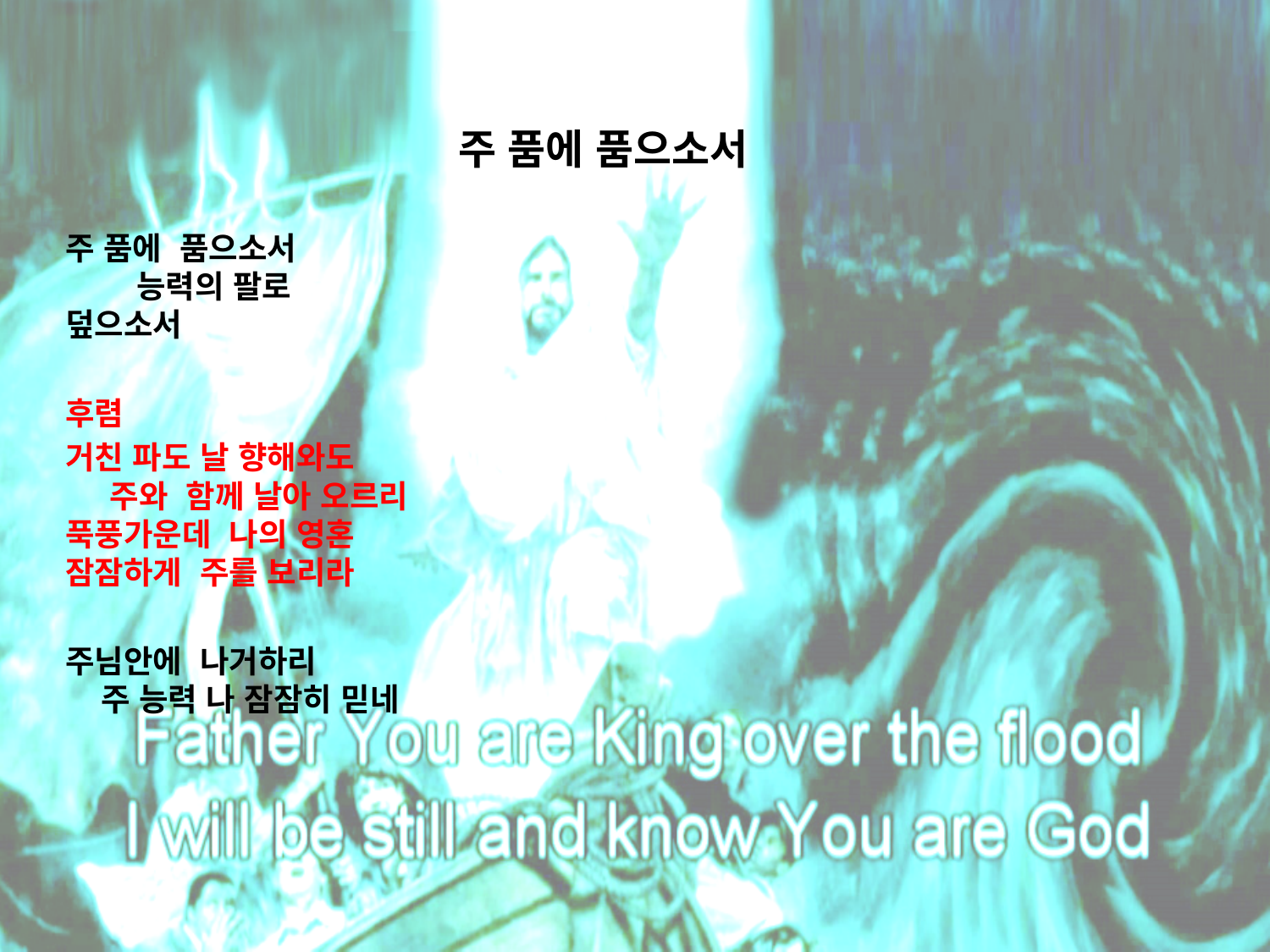

# 주 품에 품으소서
주 품에  품으소서                     능력의 팔로  덮으소서

후렴
거친 파도 날 향해와도            주와  함께 날아 오르리
푹풍가운데  나의 영혼 잠잠하게  주를 보리라

주님안에  나거하리               주 능력 나 잠잠히 믿네